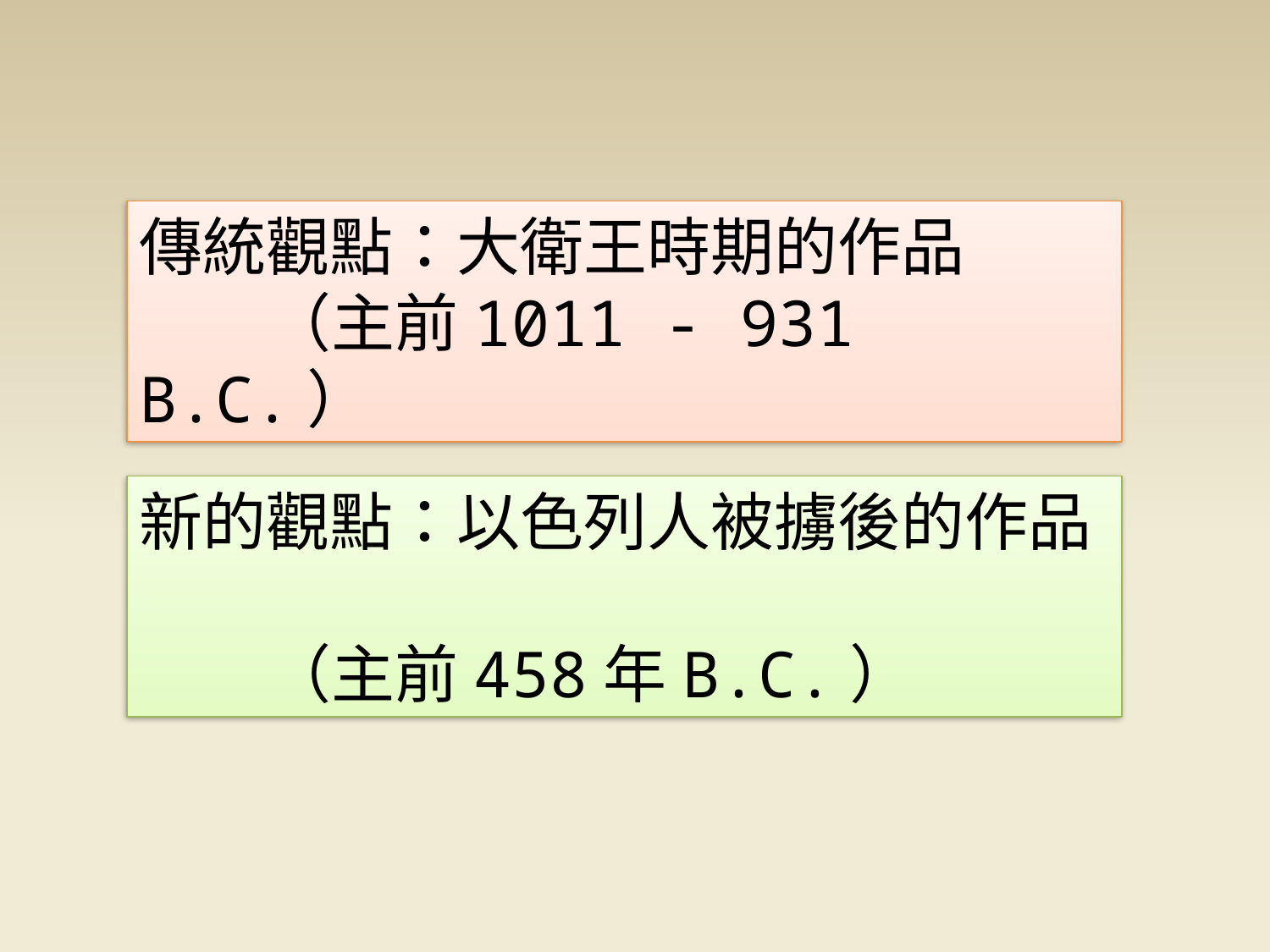

傳統觀點：大衛王時期的作品
        （主前1011 - 931 B.C.）
新的觀點：以色列人被擄後的作品
        （主前458年B.C.）